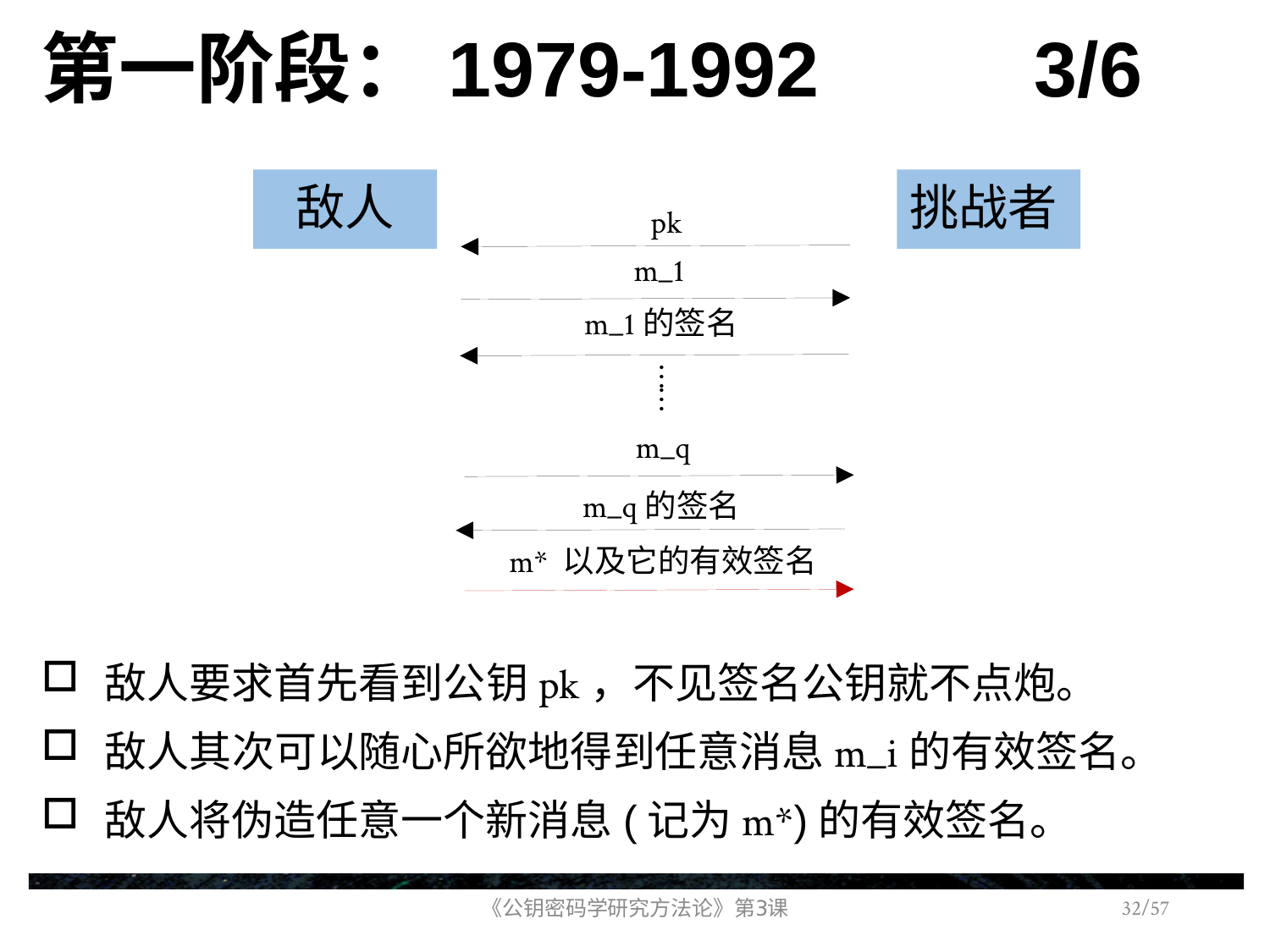

# 第一阶段：1979-1992          3/6
敌人
挑战者
pk
m_1
m_1的签名
……
m_q
m_q的签名
m* 以及它的有效签名
敌人要求首先看到公钥pk，不见签名公钥就不点炮。
敌人其次可以随心所欲地得到任意消息m_i的有效签名。
敌人将伪造任意一个新消息(记为m*)的有效签名。
《公钥密码学研究方法论》第3课
32/57